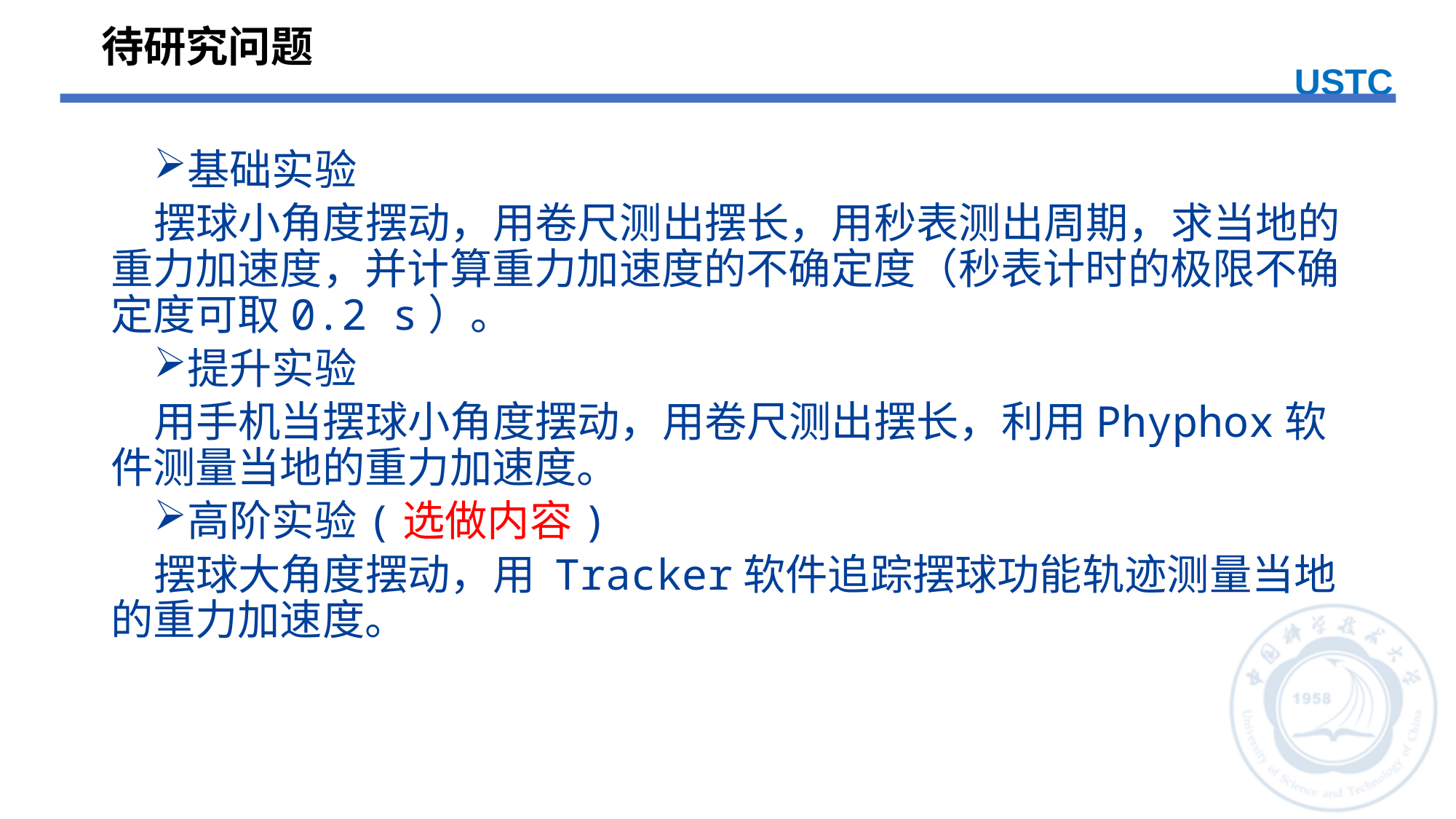

待研究问题
USTC

基础实验
摆球小角度摆动，用卷尺测出摆长，用秒表测出周期，求当地的重力加速度，并计算重力加速度的不确定度（秒表计时的极限不确定度可取0.2 s）。
提升实验
用手机当摆球小角度摆动，用卷尺测出摆长，利用Phyphox软件测量当地的重力加速度。
高阶实验(选做内容)
摆球大角度摆动，用 Tracker软件追踪摆球功能轨迹测量当地的重力加速度。